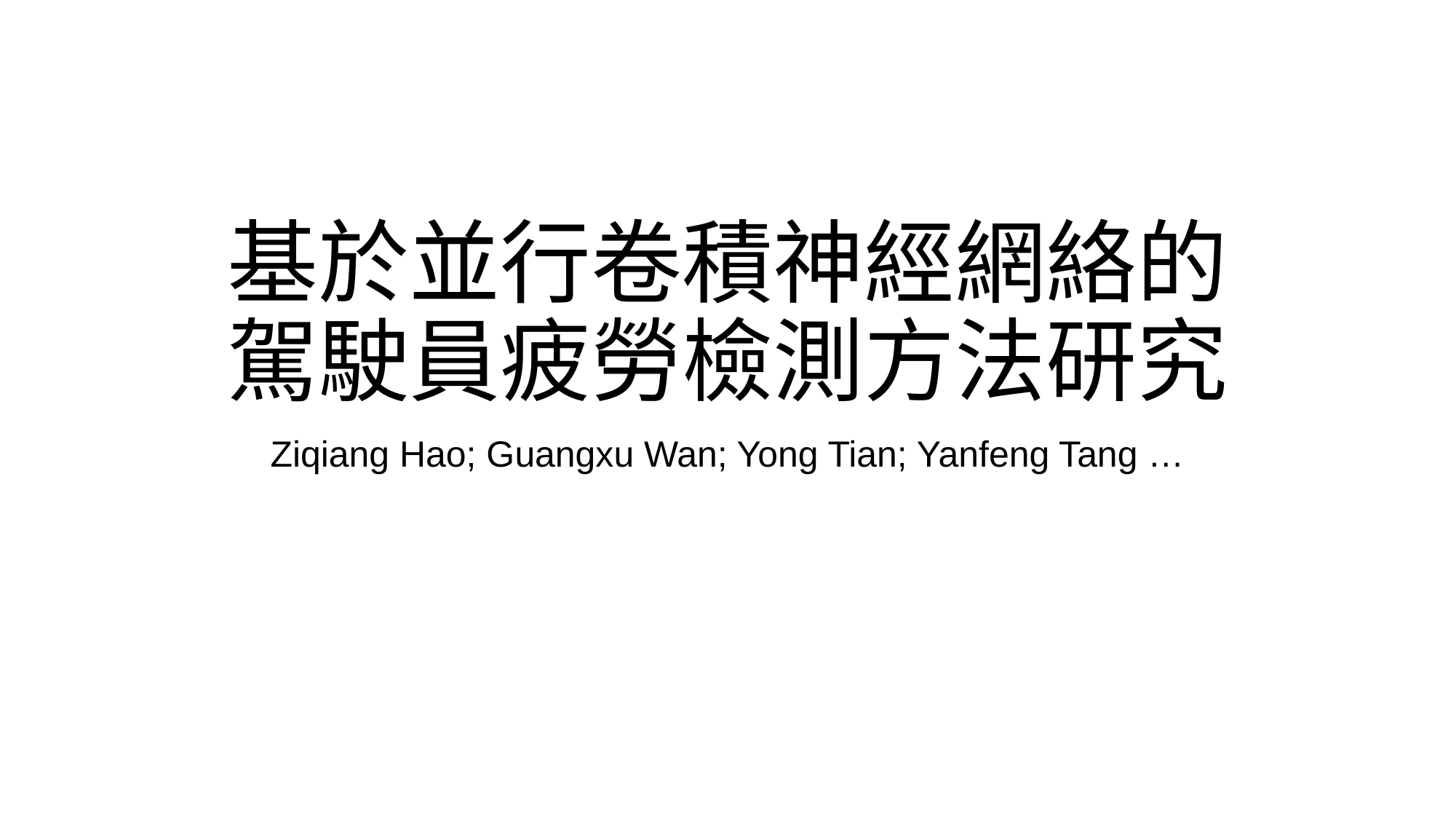

# 基於並行卷積神經網絡的駕駛員疲勞檢測方法研究
Ziqiang Hao; Guangxu Wan; Yong Tian; Yanfeng Tang …